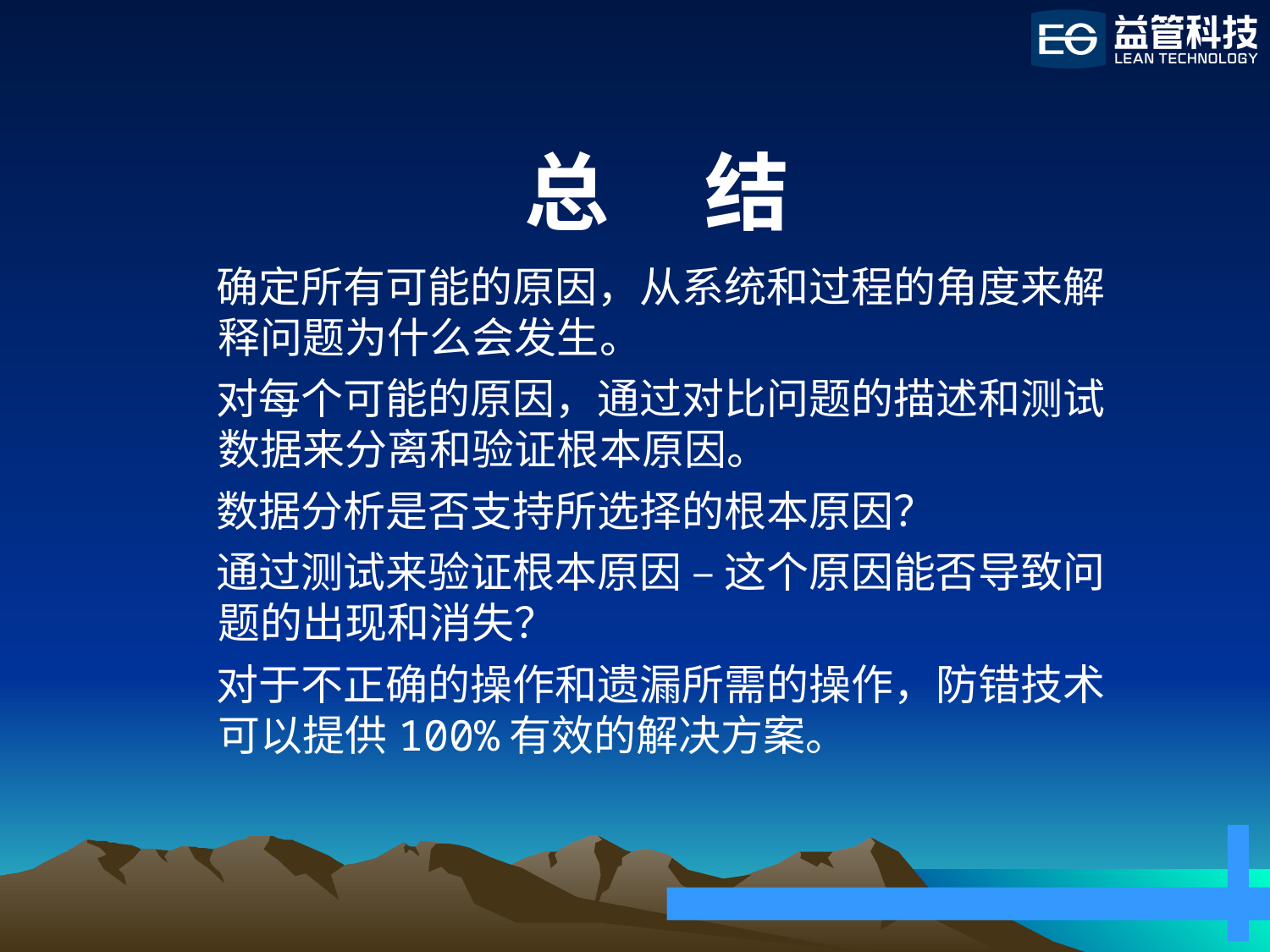

总     结
确定所有可能的原因，从系统和过程的角度来解释问题为什么会发生。
对每个可能的原因，通过对比问题的描述和测试数据来分离和验证根本原因。
数据分析是否支持所选择的根本原因？
通过测试来验证根本原因 – 这个原因能否导致问题的出现和消失？
对于不正确的操作和遗漏所需的操作，防错技术可以提供100%有效的解决方案。